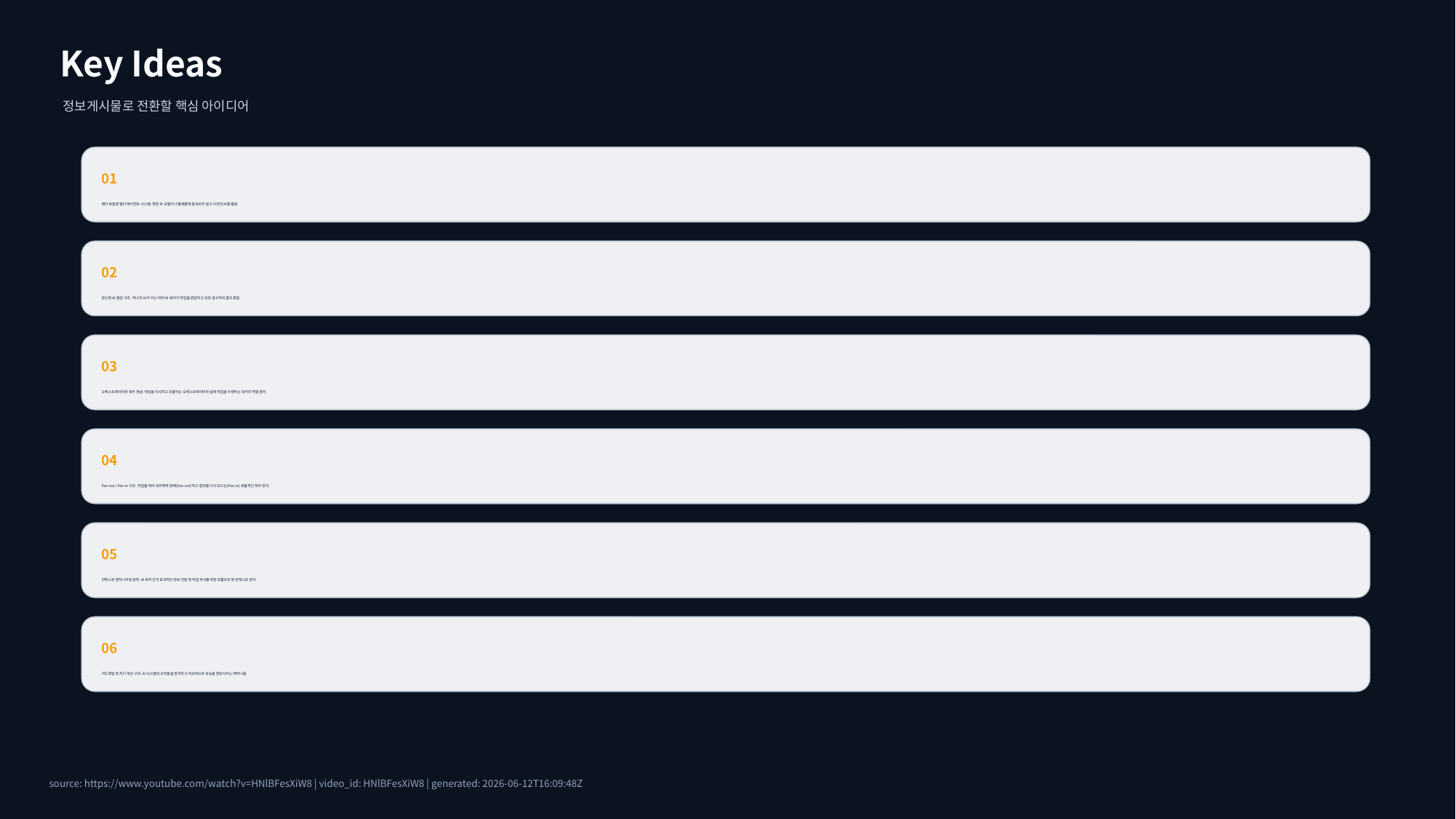

Key Ideas
정보게시물로 전환할 핵심 아이디어

01
벤더 독립형 멀티 에이전트 시스템: 특정 AI 모델이나 플랫폼에 종속되지 않고 다양한 AI를 활용.

02
분산형 AI 협업 구조: 하나의 AI가 아닌 여러 AI 워커가 작업을 분담하고 상호 검수하여 결과 종합.

03
오케스트레이터와 워커 개념: 작업을 지시하고 조율하는 오케스트레이터와 실제 작업을 수행하는 워커의 역할 분리.

04
Fan-out / Fan-in 구조: 작업을 여러 워커에게 분배(Fan-out)하고 결과를 다시 모으는(Fan-in) 효율적인 처리 방식.

05
컨텍스트 엔지니어링 원칙: AI 워커 간의 효과적인 정보 전달 및 작업 지시를 위한 프롬프트 및 컨텍스트 관리.

06
가드레일 및 자기 개선 구조: AI 시스템의 오작동을 방지하고 지속적으로 성능을 향상시키는 메커니즘.
source: https://www.youtube.com/watch?v=HNlBFesXiW8 | video_id: HNlBFesXiW8 | generated: 2026-06-12T16:09:48Z